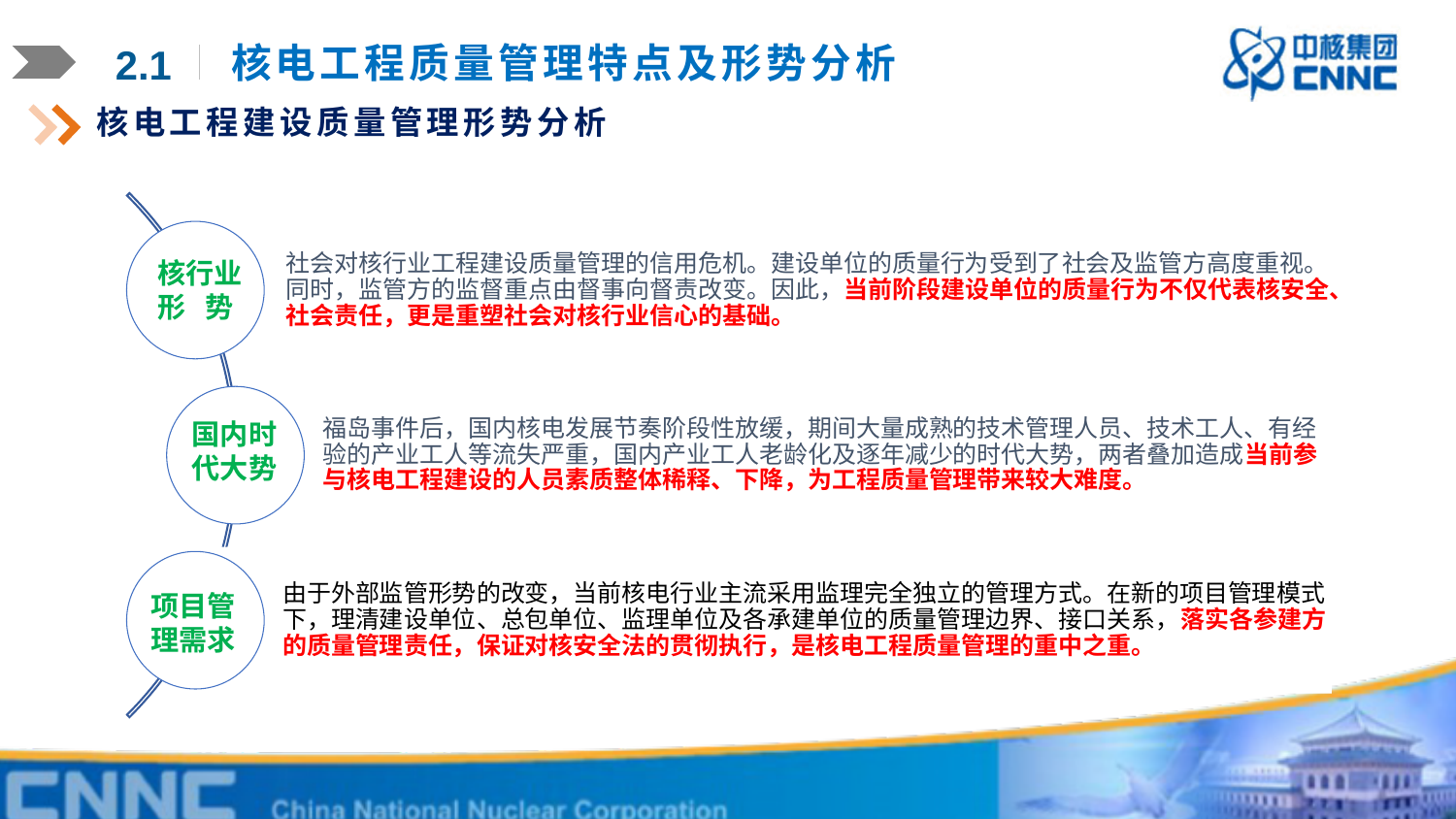

2.1
核电工程质量管理特点及形势分析

核电工程建设质量管理形势分析

社会对核行业工程建设质量管理的信用危机。建设单位的质量行为受到了社会及监管方高度重视。同时，监管方的监督重点由督事向督责改变。因此，当前阶段建设单位的质量行为不仅代表核安全、社会责任，更是重塑社会对核行业信心的基础。
福岛事件后，国内核电发展节奏阶段性放缓，期间大量成熟的技术管理人员、技术工人、有经验的产业工人等流失严重，国内产业工人老龄化及逐年减少的时代大势，两者叠加造成当前参与核电工程建设的人员素质整体稀释、下降，为工程质量管理带来较大难度。
由于外部监管形势的改变，当前核电行业主流采用监理完全独立的管理方式。在新的项目管理模式下，理清建设单位、总包单位、监理单位及各承建单位的质量管理边界、接口关系，落实各参建方的质量管理责任，保证对核安全法的贯彻执行，是核电工程质量管理的重中之重。
核行业形   势
国内时代大势
项目管理需求